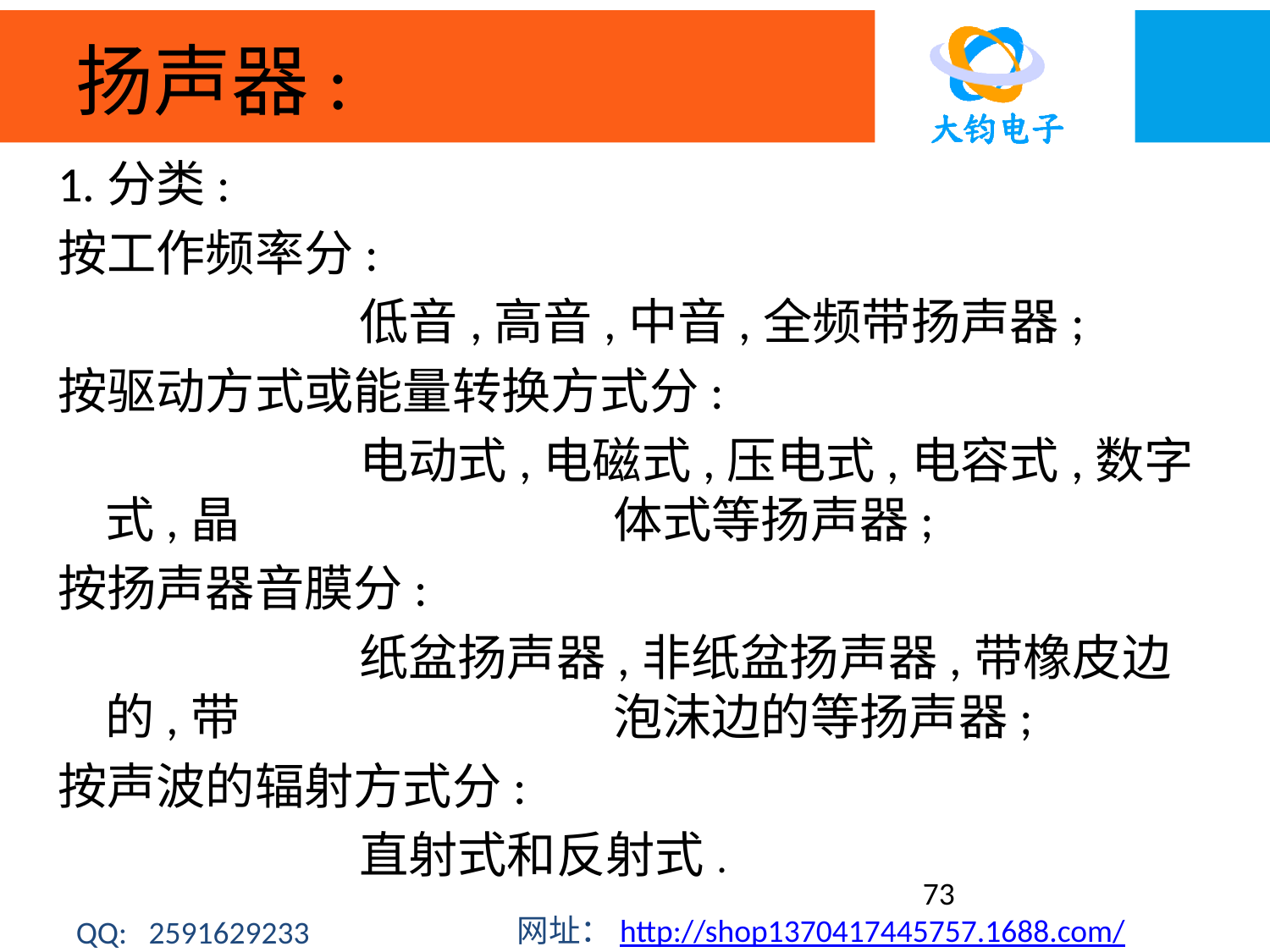

# 扬声器:
1.分类:
按工作频率分:
			低音,高音,中音,全频带扬声器;
按驱动方式或能量转换方式分:
			电动式,电磁式,压电式,电容式,数字式,晶			体式等扬声器;
按扬声器音膜分:
			纸盆扬声器,非纸盆扬声器,带橡皮边的,带			泡沫边的等扬声器;
按声波的辐射方式分:
			直射式和反射式.

73